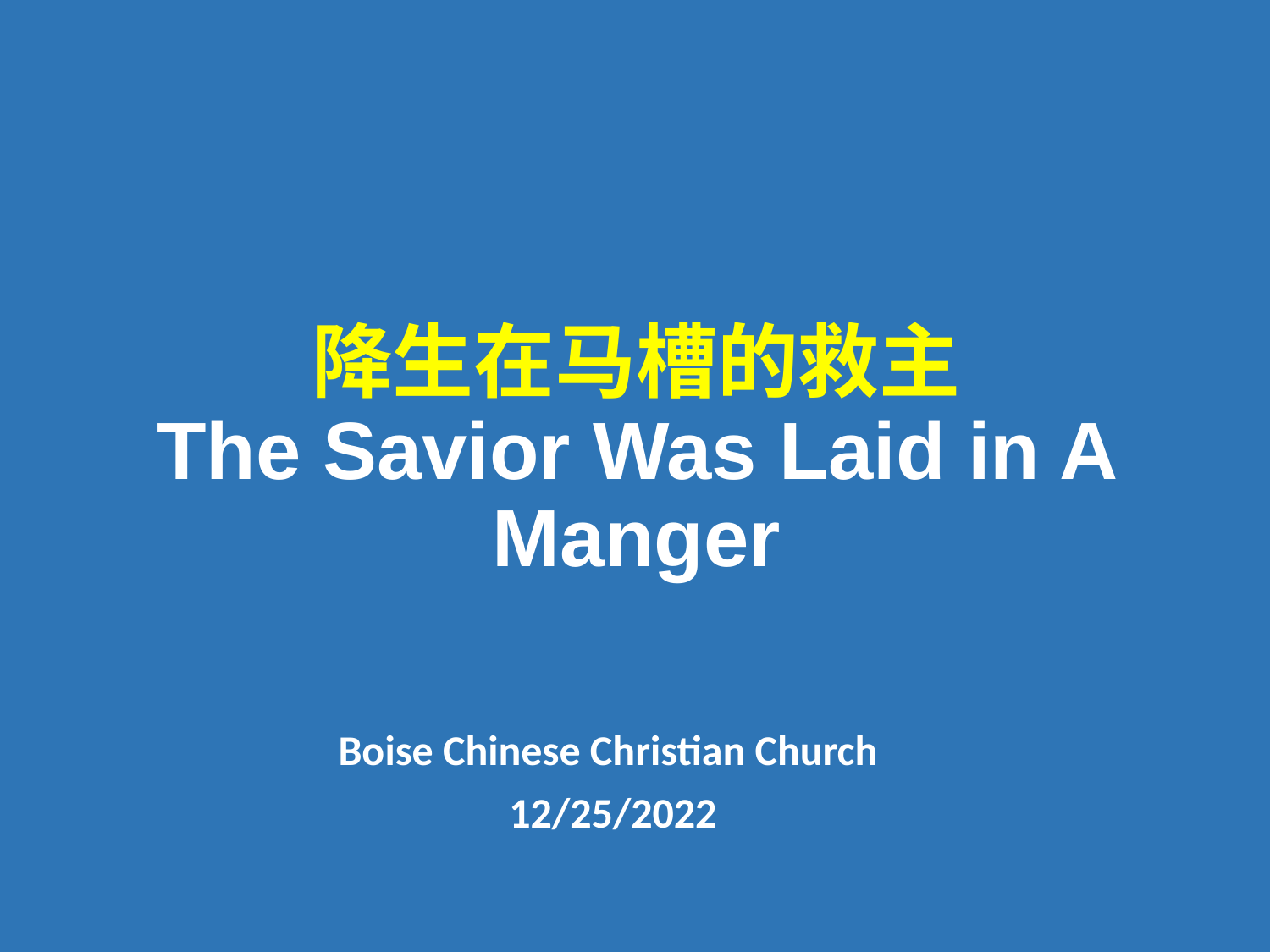

# 降生在马槽的救主 The Savior Was Laid in A Manger
Boise Chinese Christian Church
12/25/2022